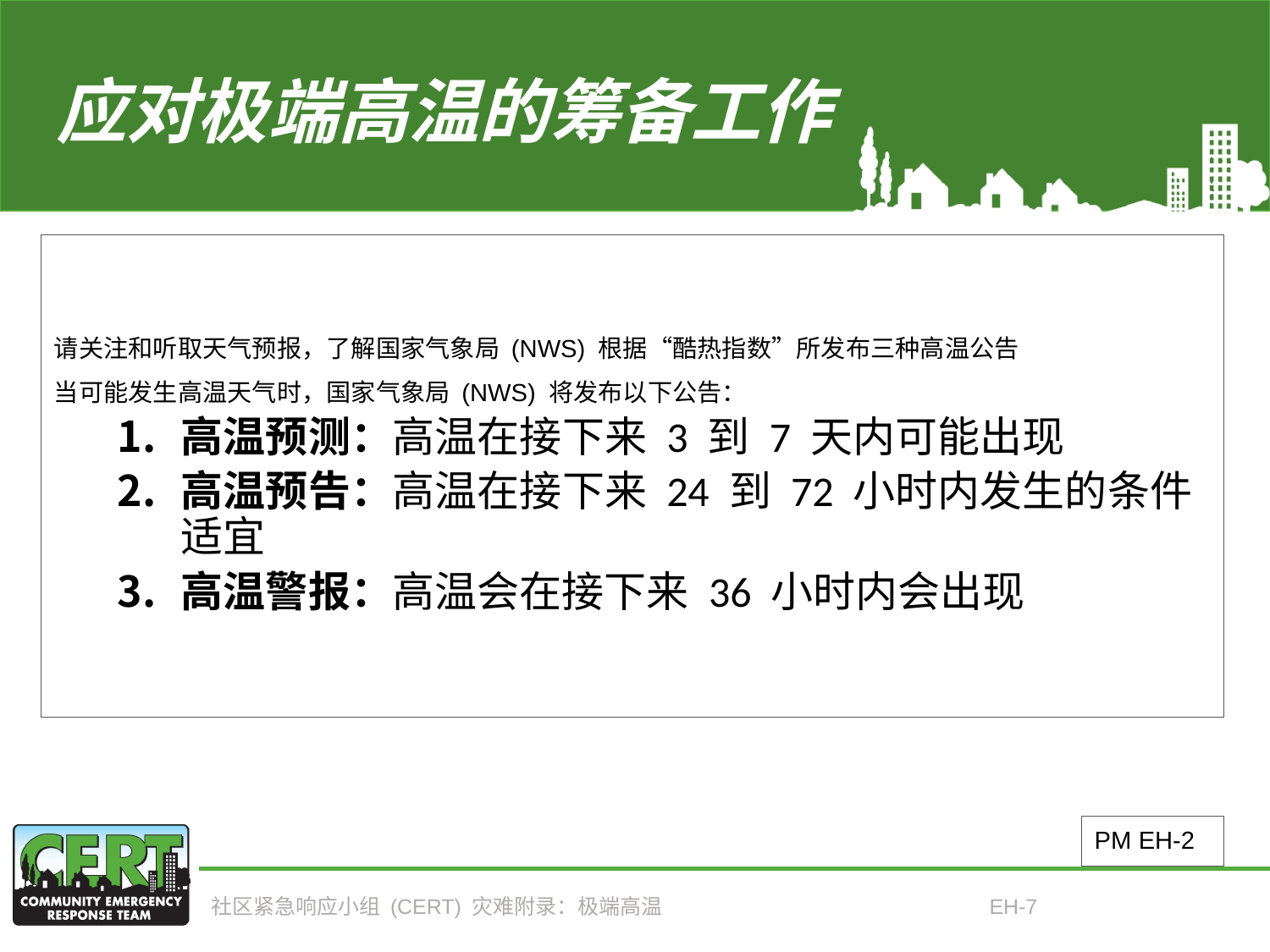

# 应对极端高温的筹备工作
请关注和听取天气预报，了解国家气象局 (NWS) 根据“酷热指数”所发布三种高温公告
当可能发生高温天气时，国家气象局 (NWS) 将发布以下公告：
高温预测：高温在接下来 3 到 7 天内可能出现
高温预告：高温在接下来 24 到 72 小时内发生的条件适宜
高温警报：高温会在接下来 36 小时内会出现
PM EH-2
社区紧急响应小组 (CERT) 灾难附录：极端高温
EH-7